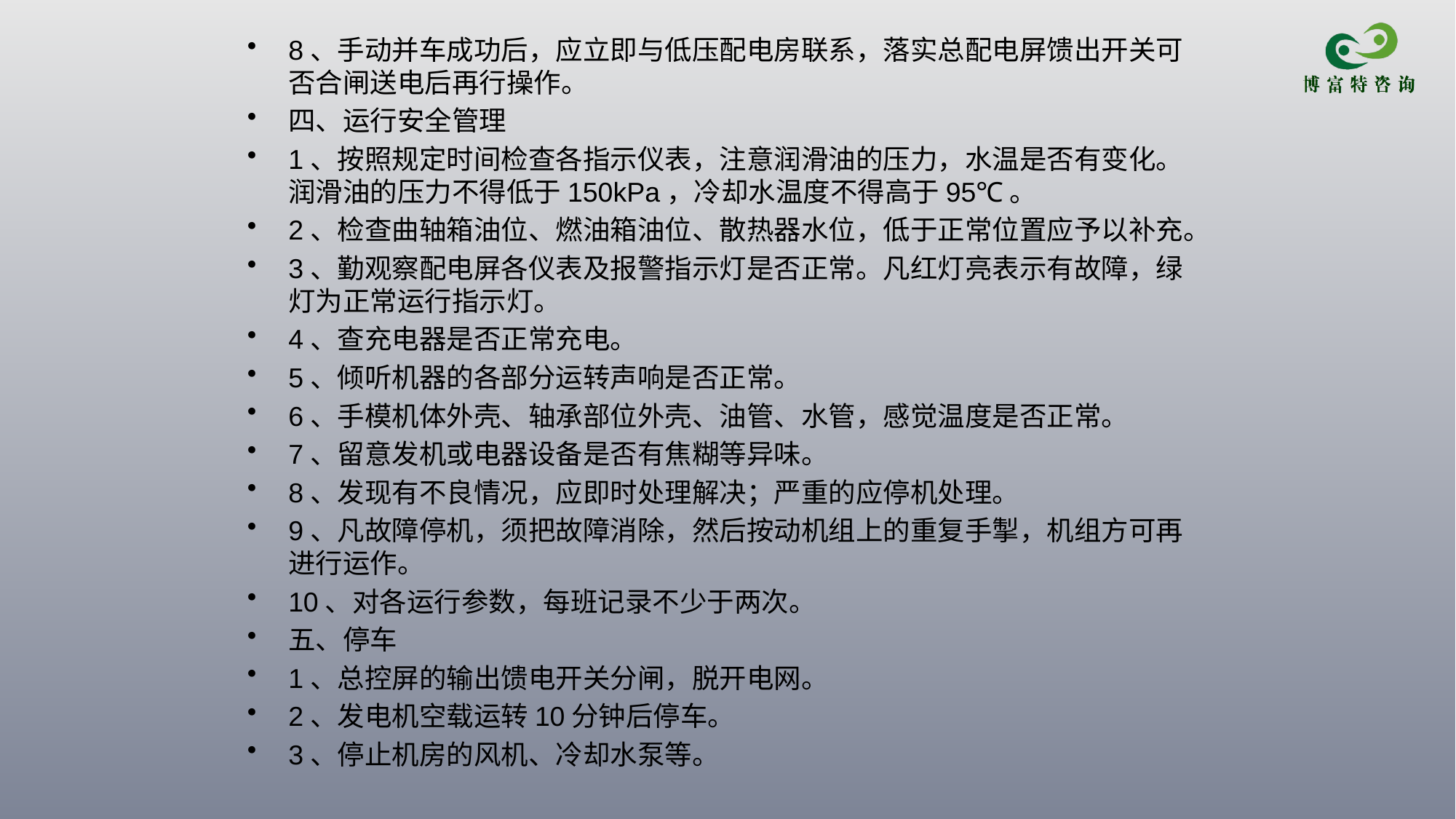

8、手动并车成功后，应立即与低压配电房联系，落实总配电屏馈出开关可否合闸送电后再行操作。
四、运行安全管理
1、按照规定时间检查各指示仪表，注意润滑油的压力，水温是否有变化。润滑油的压力不得低于150kPa，冷却水温度不得高于95℃。
2、检查曲轴箱油位、燃油箱油位、散热器水位，低于正常位置应予以补充。
3、勤观察配电屏各仪表及报警指示灯是否正常。凡红灯亮表示有故障，绿灯为正常运行指示灯。
4、查充电器是否正常充电。
5、倾听机器的各部分运转声响是否正常。
6、手模机体外壳、轴承部位外壳、油管、水管，感觉温度是否正常。
7、留意发机或电器设备是否有焦糊等异味。
8、发现有不良情况，应即时处理解决；严重的应停机处理。
9、凡故障停机，须把故障消除，然后按动机组上的重复手掣，机组方可再进行运作。
10、对各运行参数，每班记录不少于两次。
五、停车
1、总控屏的输出馈电开关分闸，脱开电网。
2、发电机空载运转10分钟后停车。
3、停止机房的风机、冷却水泵等。